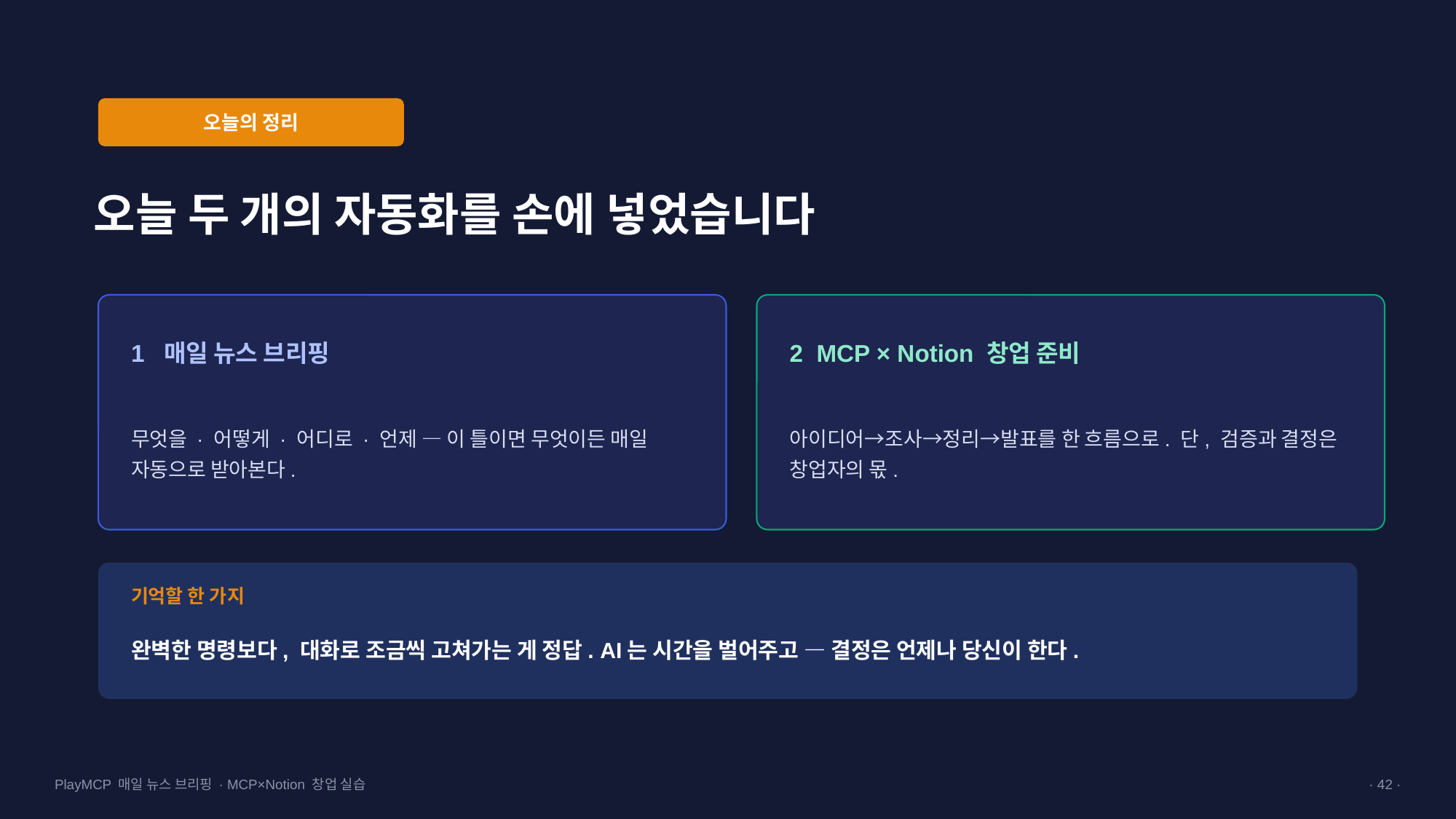

오늘의 정리
오늘 두 개의 자동화를 손에 넣었습니다

1  매일 뉴스 브리핑
2  MCP × Notion 창업 준비
무엇을 · 어떻게 · 어디로 · 언제 — 이 틀이면 무엇이든 매일 자동으로 받아본다.
아이디어→조사→정리→발표를 한 흐름으로. 단, 검증과 결정은 창업자의 몫.

기억할 한 가지
완벽한 명령보다, 대화로 조금씩 고쳐가는 게 정답. AI는 시간을 벌어주고 — 결정은 언제나 당신이 한다.
PlayMCP 매일 뉴스 브리핑 · MCP×Notion 창업 실습
· 42 ·